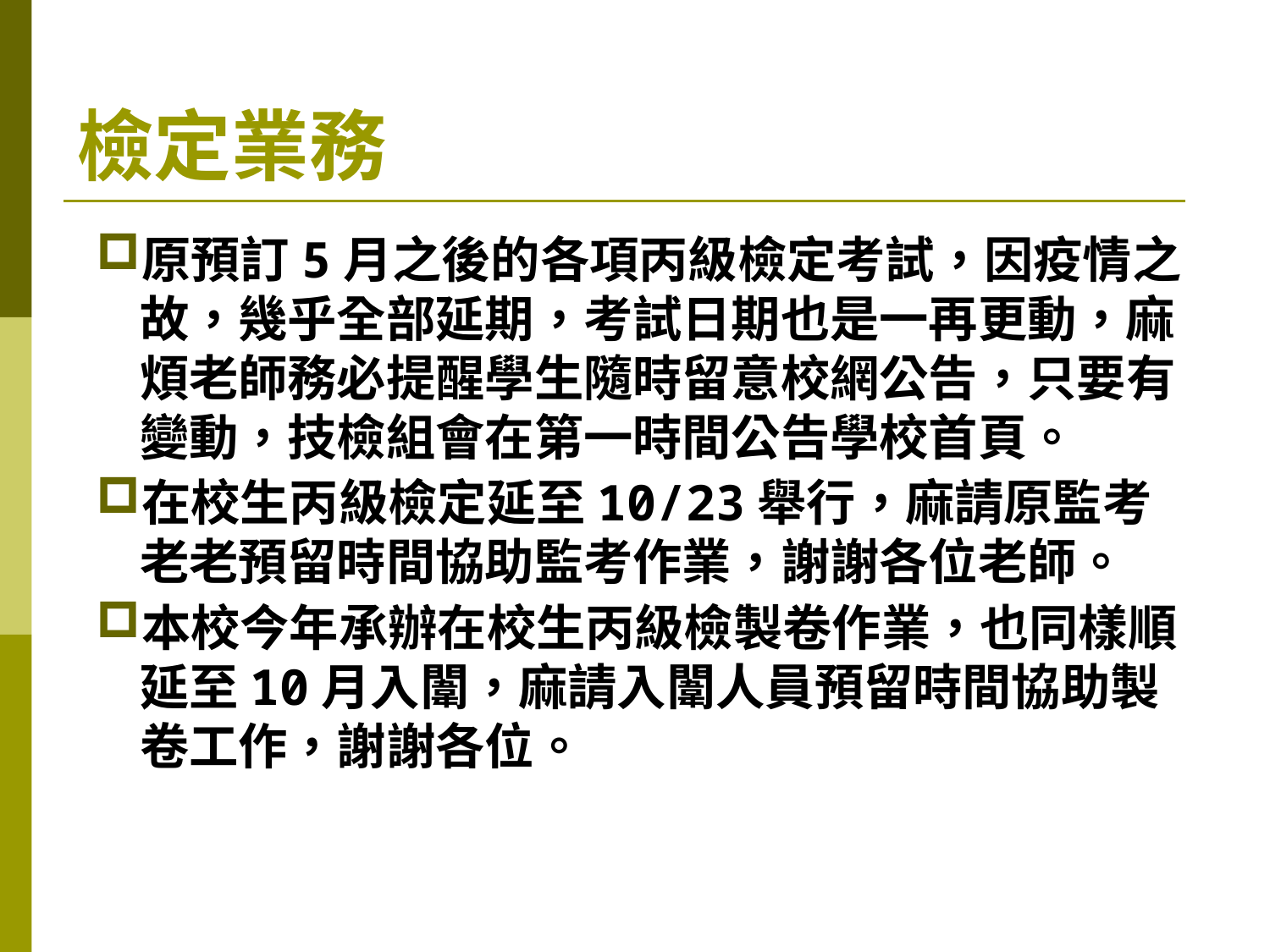

# 檢定業務
原預訂5月之後的各項丙級檢定考試，因疫情之故，幾乎全部延期，考試日期也是一再更動，麻煩老師務必提醒學生隨時留意校網公告，只要有變動，技檢組會在第一時間公告學校首頁。
在校生丙級檢定延至10/23舉行，麻請原監考老老預留時間協助監考作業，謝謝各位老師。
本校今年承辦在校生丙級檢製卷作業，也同樣順延至10月入闈，麻請入闈人員預留時間協助製卷工作，謝謝各位。